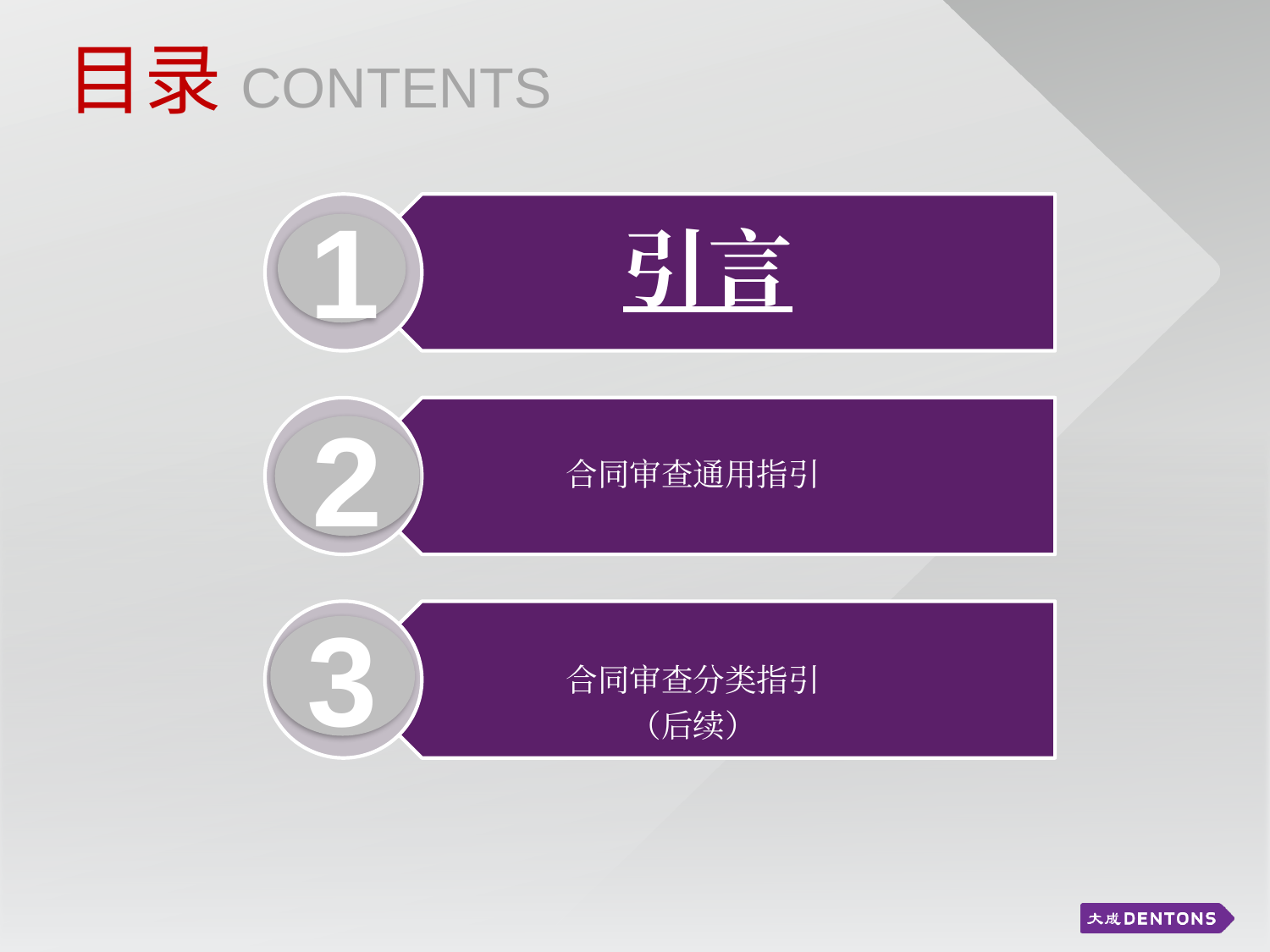

目录CONTENTS
引言
合同审查通用指引

合同审查分类指引
（后续）
1
2
3